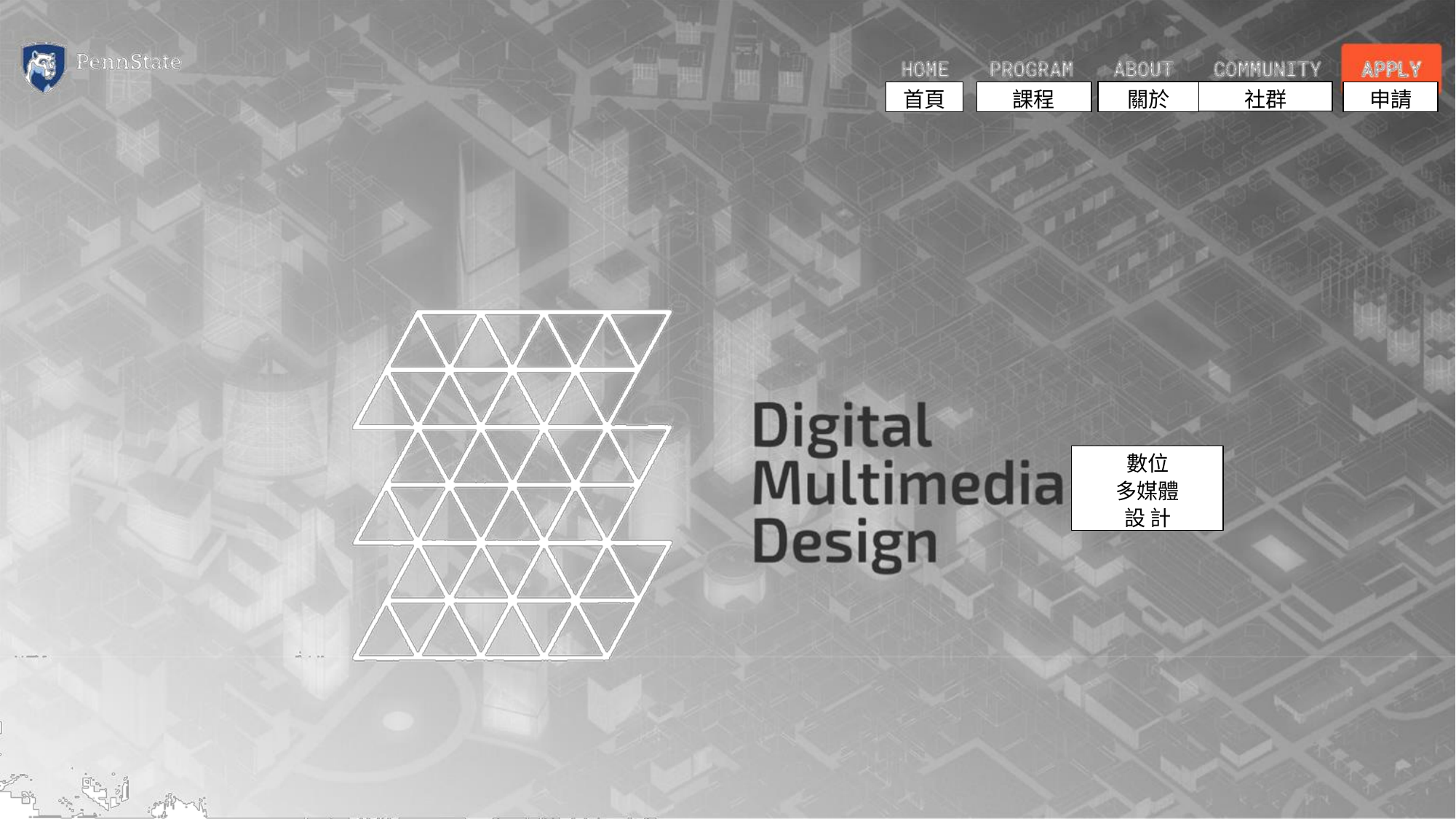

關於
社群
首頁
課程
申請
數位 多媒體設 計